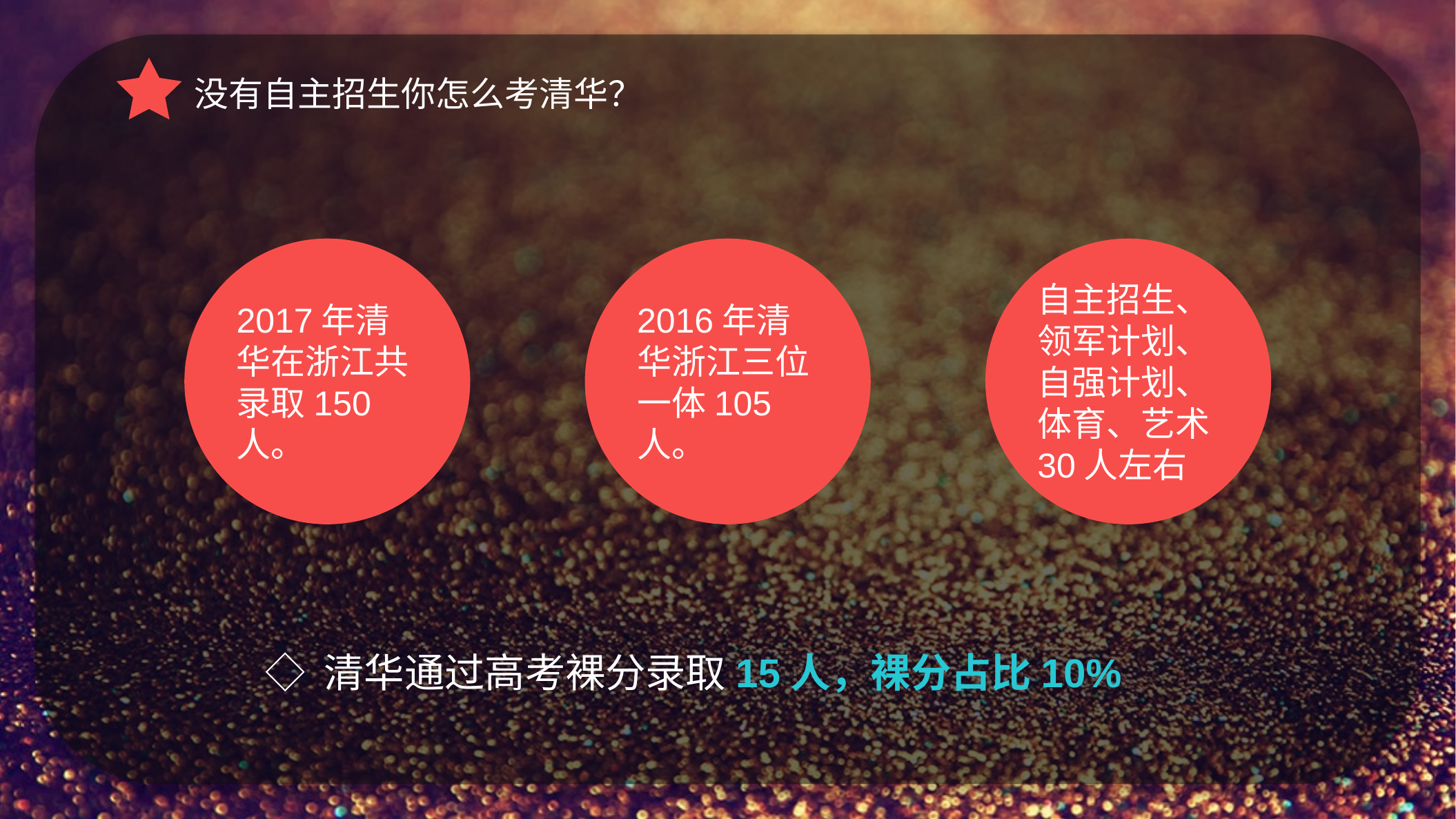

没有自主招生你怎么考清华？
2017年清华在浙江共录取150人。
2016年清华浙江三位一体105人。
自主招生、领军计划、自强计划、体育、艺术30人左右
◇ 清华通过高考裸分录取15人，裸分占比10%